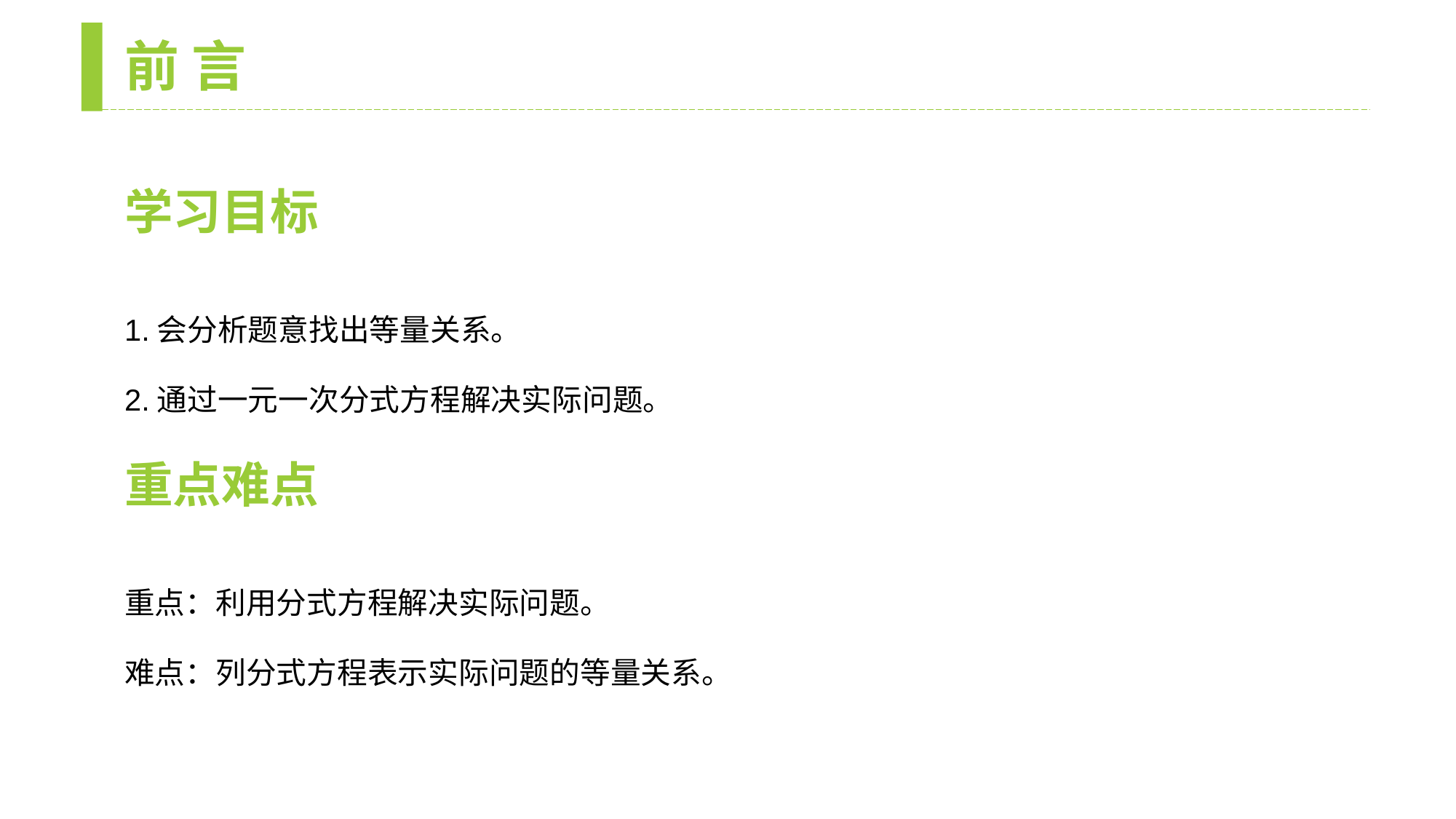

前 言
学习目标
1.会分析题意找出等量关系。
2.通过一元一次分式方程解决实际问题。
重点难点
重点：利用分式方程解决实际问题。
难点：列分式方程表示实际问题的等量关系。